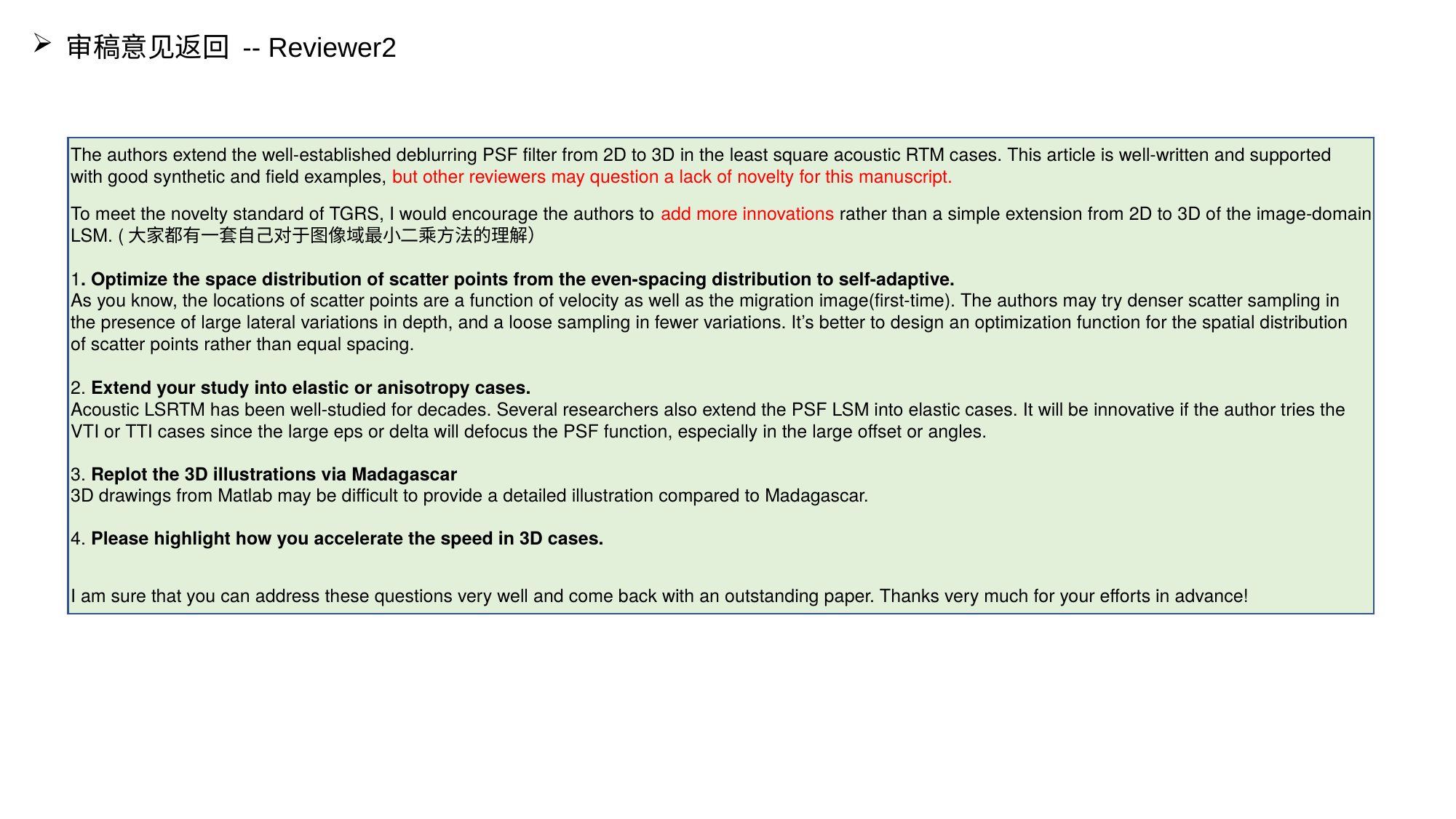

审稿意见返回 -- Reviewer2
The authors extend the well-established deblurring PSF filter from 2D to 3D in the least square acoustic RTM cases. This article is well-written and supported with good synthetic and field examples, but other reviewers may question a lack of novelty for this manuscript.
To meet the novelty standard of TGRS, I would encourage the authors to add more innovations rather than a simple extension from 2D to 3D of the image-domain LSM. (大家都有一套自己对于图像域最小二乘方法的理解）

1. Optimize the space distribution of scatter points from the even-spacing distribution to self-adaptive.
As you know, the locations of scatter points are a function of velocity as well as the migration image(first-time). The authors may try denser scatter sampling in the presence of large lateral variations in depth, and a loose sampling in fewer variations. It’s better to design an optimization function for the spatial distribution of scatter points rather than equal spacing.
2. Extend your study into elastic or anisotropy cases.
Acoustic LSRTM has been well-studied for decades. Several researchers also extend the PSF LSM into elastic cases. It will be innovative if the author tries the VTI or TTI cases since the large eps or delta will defocus the PSF function, especially in the large offset or angles.
3. Replot the 3D illustrations via Madagascar
3D drawings from Matlab may be difficult to provide a detailed illustration compared to Madagascar.
4. Please highlight how you accelerate the speed in 3D cases.
I am sure that you can address these questions very well and come back with an outstanding paper. Thanks very much for your efforts in advance!